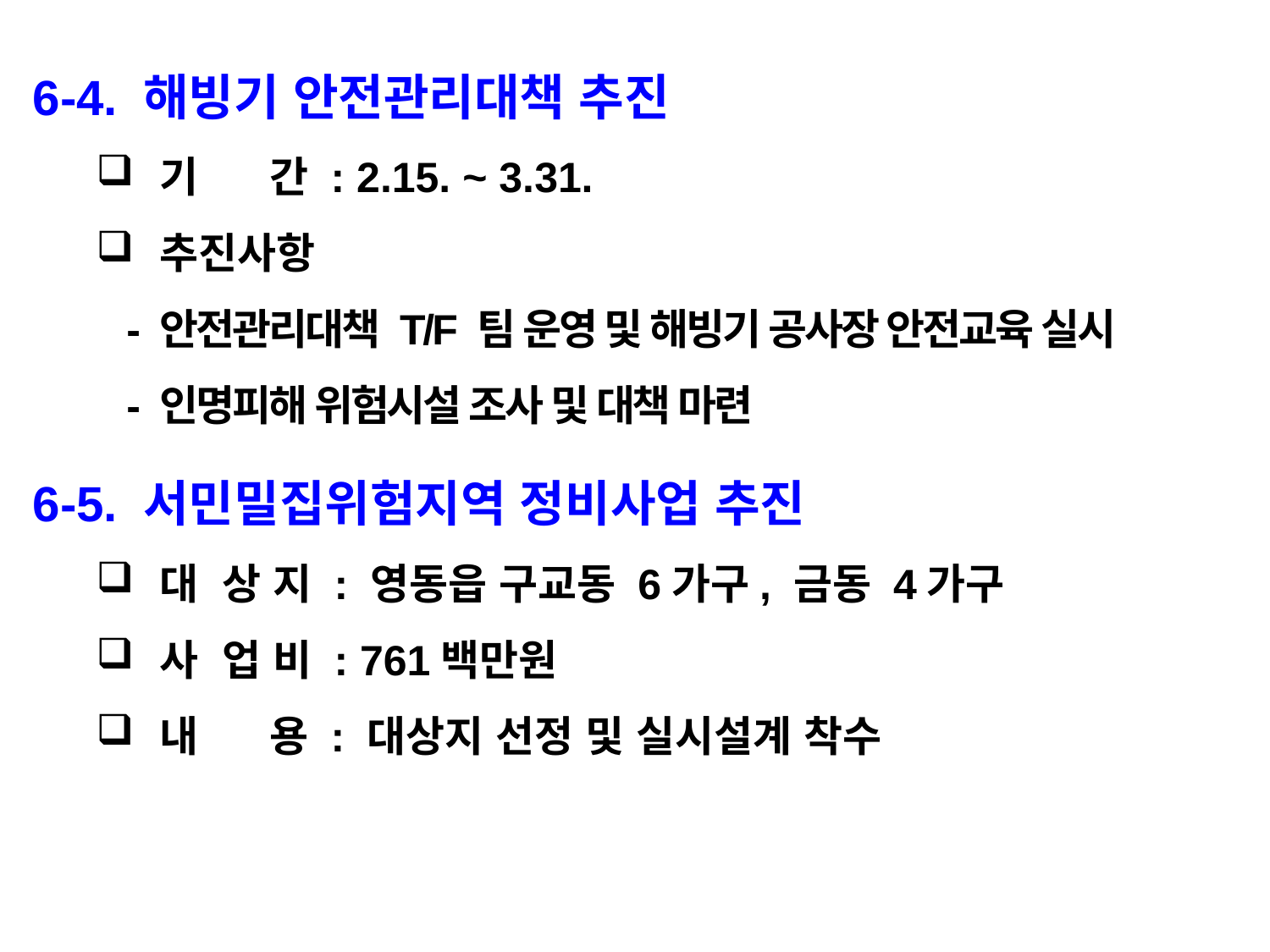

6-4. 해빙기 안전관리대책 추진
기      간 : 2.15. ~ 3.31.
추진사항
   - 안전관리대책 T/F 팀 운영 및 해빙기 공사장 안전교육 실시
   - 인명피해 위험시설 조사 및 대책 마련
6-5. 서민밀집위험지역 정비사업 추진
대  상 지 : 영동읍 구교동 6가구, 금동 4가구
사  업 비 : 761백만원
내      용 : 대상지 선정 및 실시설계 착수